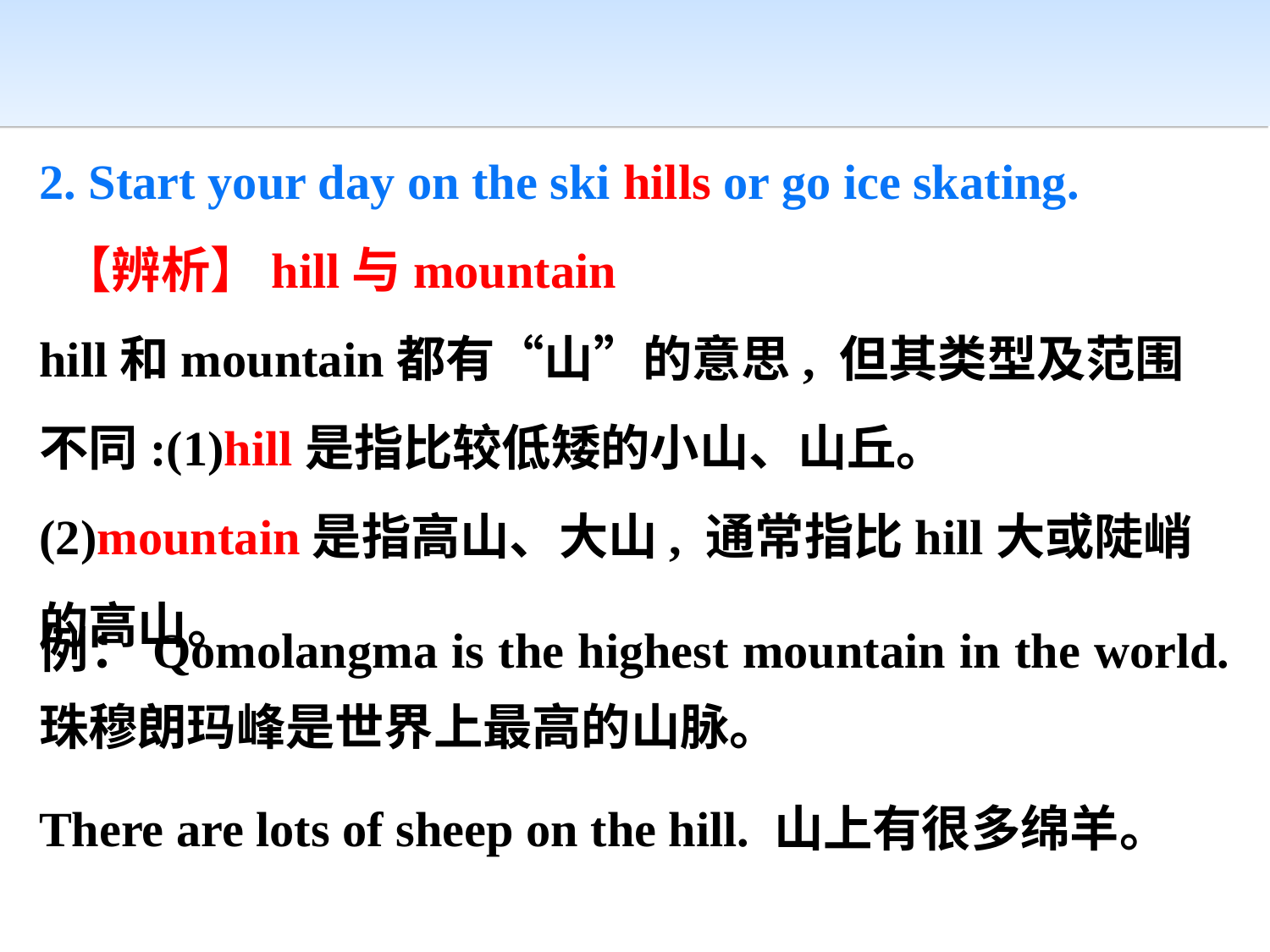

2. Start your day on the ski hills or go ice skating.
 【辨析】hill与mountain
hill和mountain都有“山”的意思, 但其类型及范围不同:(1)hill是指比较低矮的小山、山丘。(2)mountain是指高山、大山, 通常指比hill大或陡峭的高山。
例：Qomolangma is the highest mountain in the world. 珠穆朗玛峰是世界上最高的山脉。
There are lots of sheep on the hill. 山上有很多绵羊。